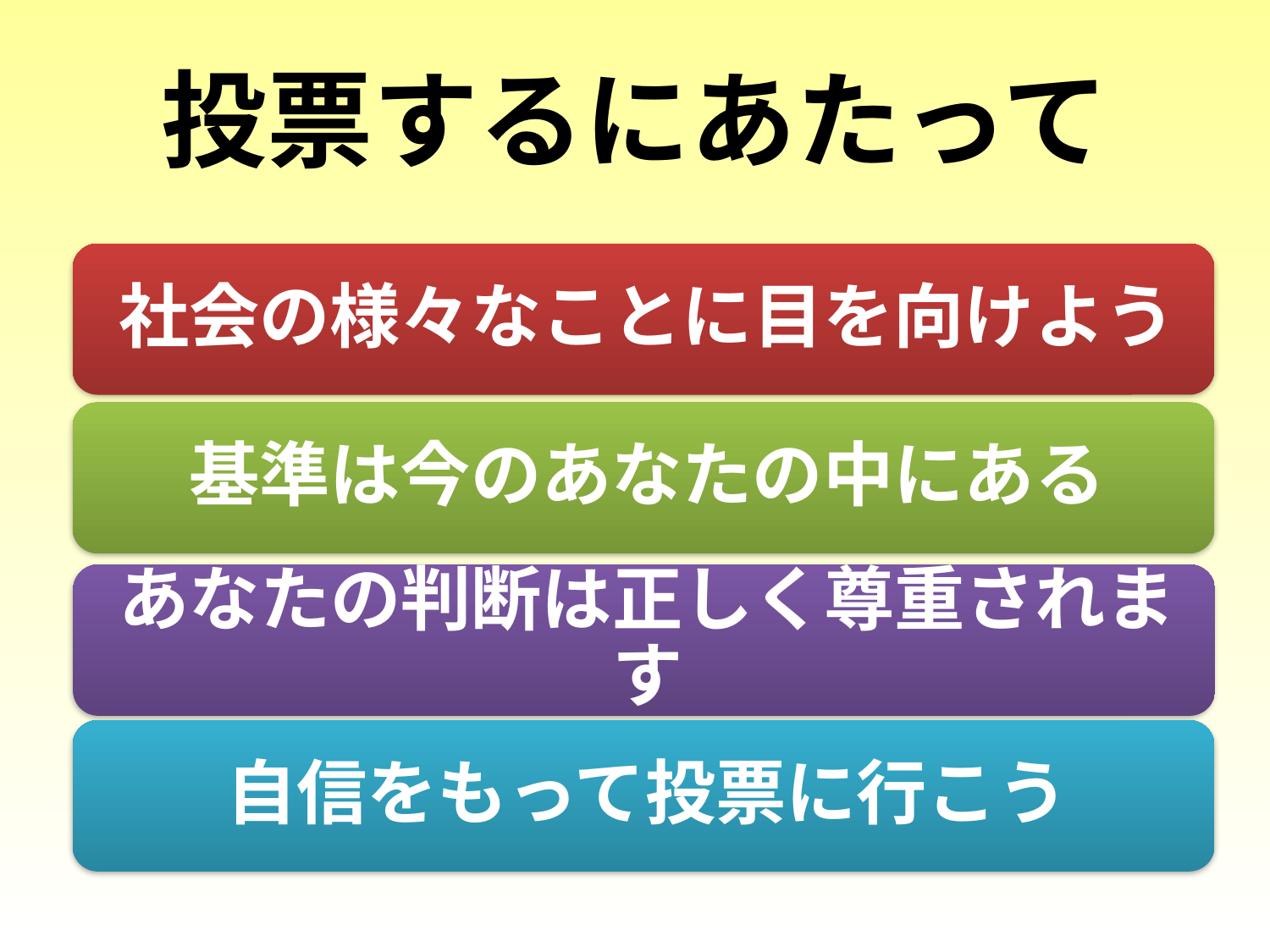

# 投票するにあたって
社会の様々なことに目を向けよう
基準は今のあなたの中にある
あなたの判断は正しく尊重されます
自信をもって投票に行こう